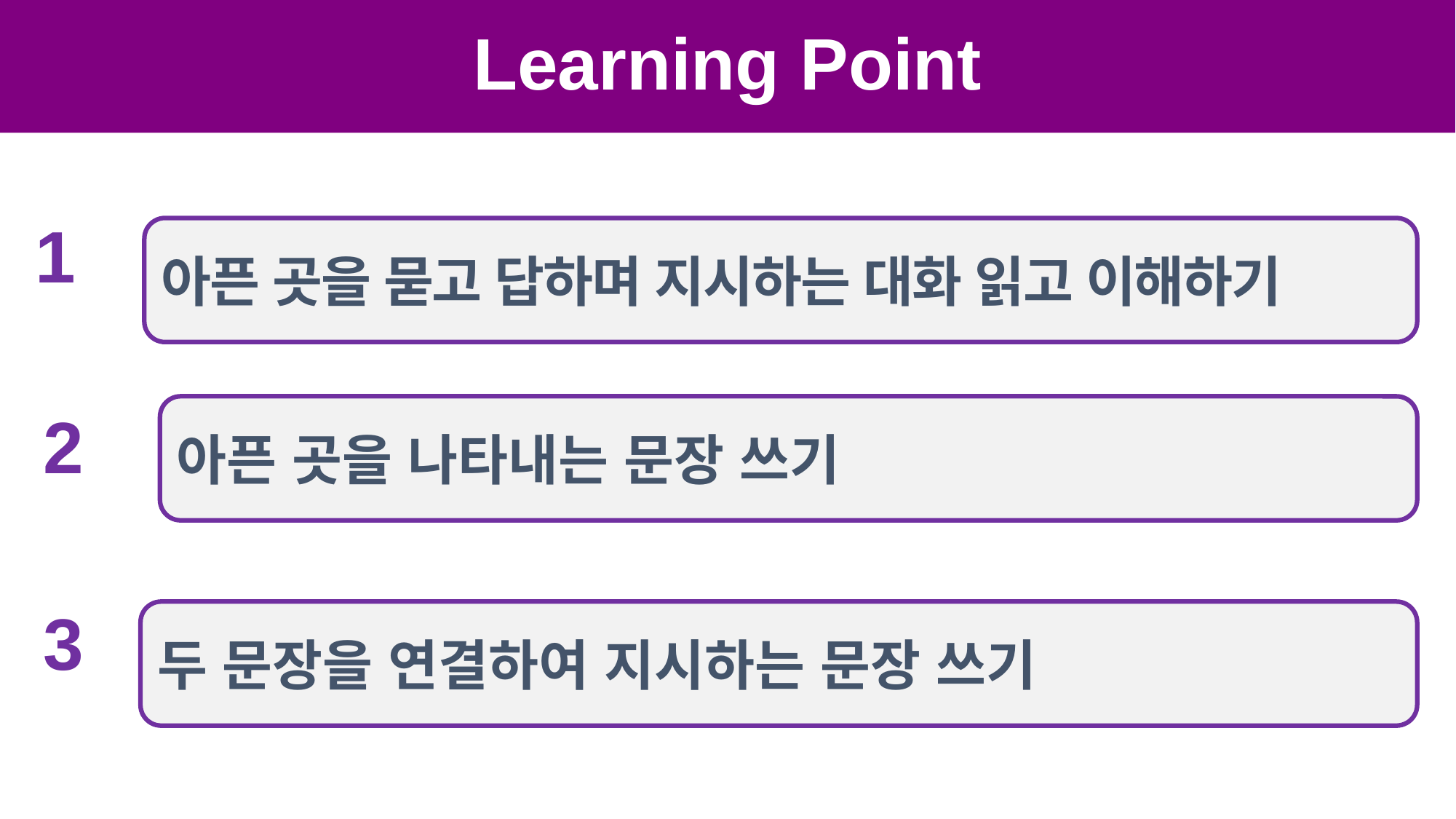

# Learning Point

1
아픈 곳을 묻고 답하며 지시하는 대화 읽고 이해하기
2
아픈 곳을 나타내는 문장 쓰기

3
두 문장을 연결하여 지시하는 문장 쓰기